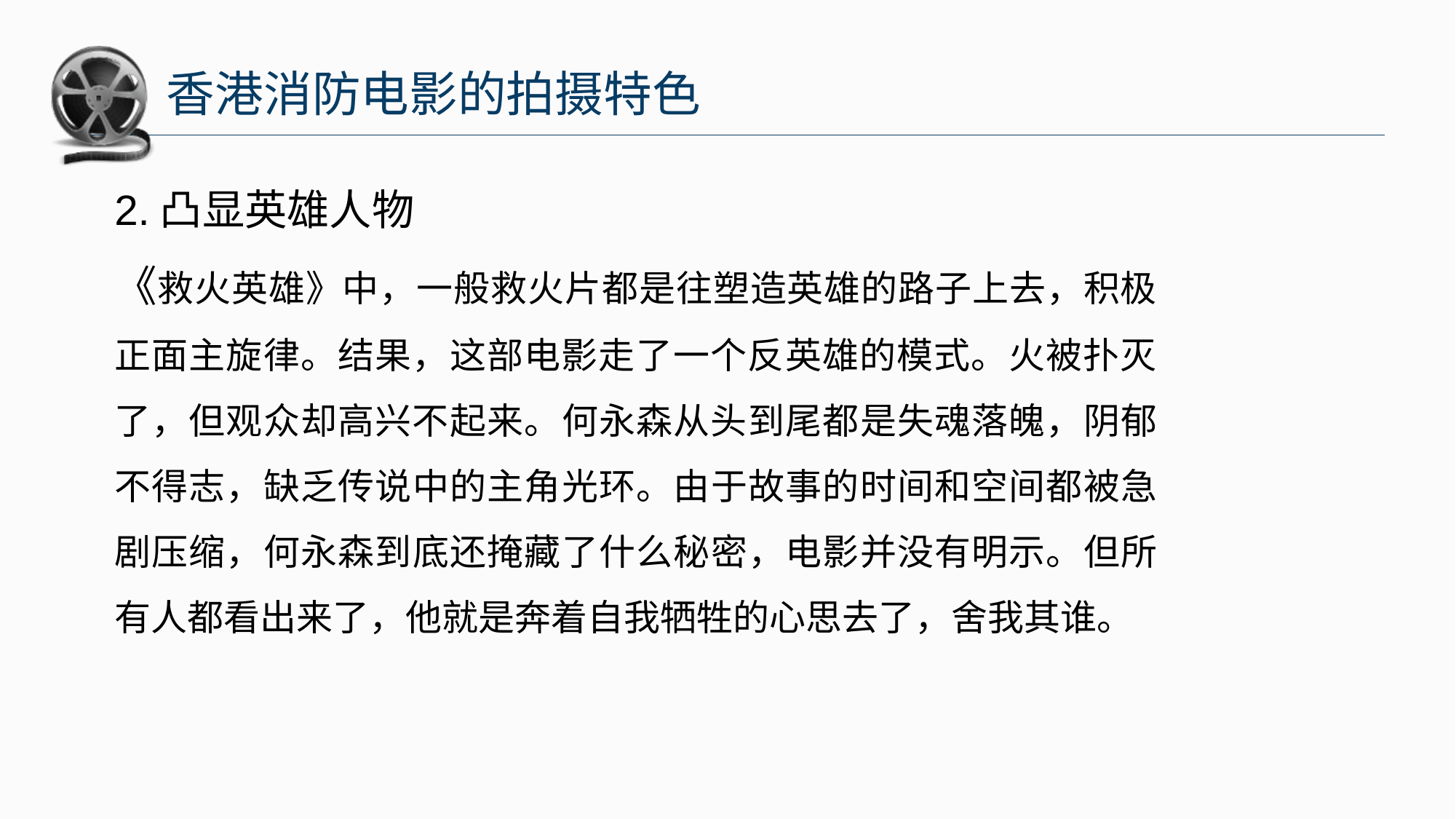

香港消防电影的拍摄特色
2.凸显英雄人物
《救火英雄》中，一般救火片都是往塑造英雄的路子上去，积极正面主旋律。结果，这部电影走了一个反英雄的模式。火被扑灭了，但观众却高兴不起来。何永森从头到尾都是失魂落魄，阴郁不得志，缺乏传说中的主角光环。由于故事的时间和空间都被急剧压缩，何永森到底还掩藏了什么秘密，电影并没有明示。但所有人都看出来了，他就是奔着自我牺牲的心思去了，舍我其谁。